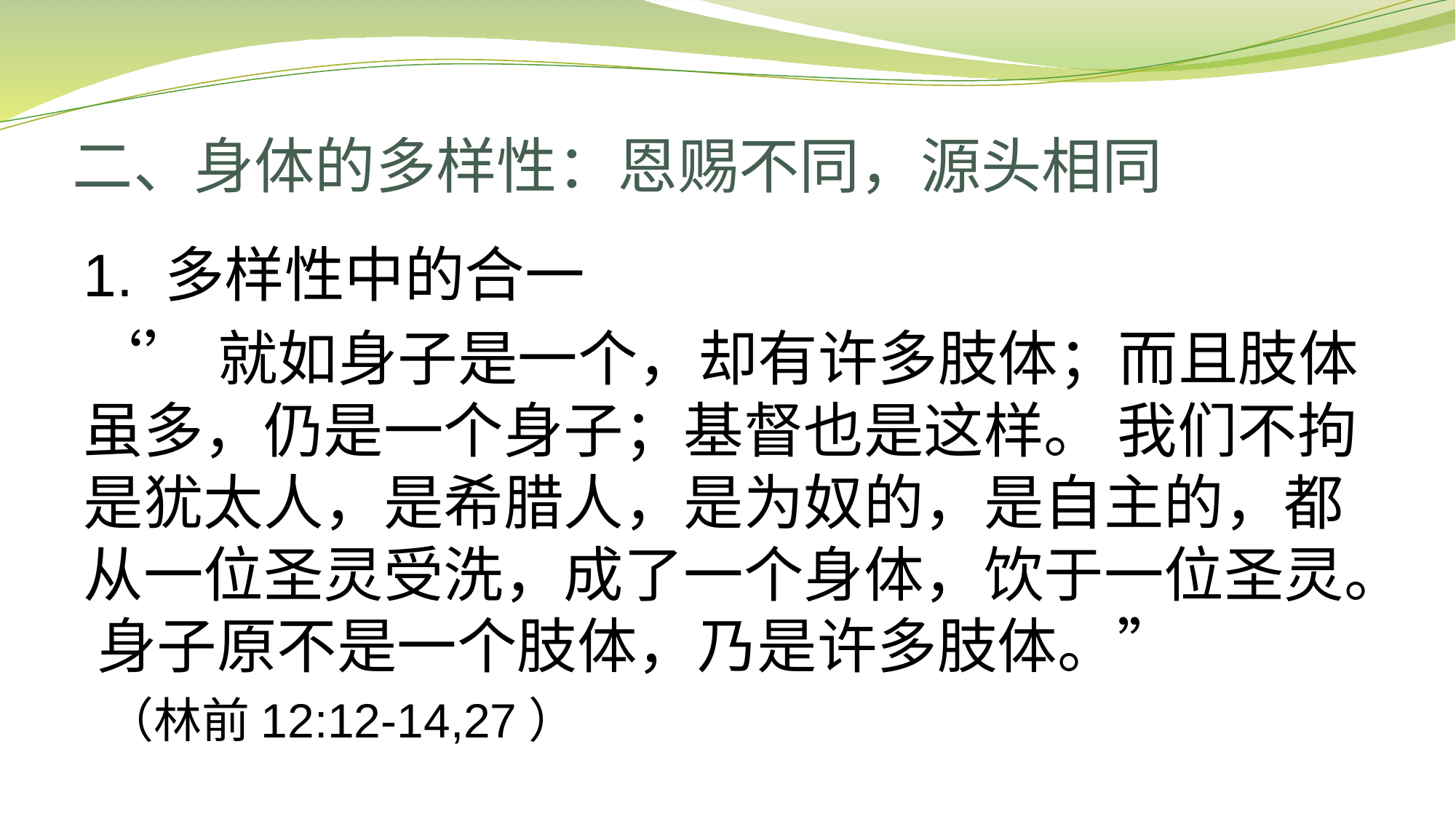

# 二、身体的多样性：恩赐不同，源头相同
1. 多样性中的合一
‘’就如身子是一个，却有许多肢体；而且肢体虽多，仍是一个身子；基督也是这样。 我们不拘是犹太人，是希腊人，是为奴的，是自主的，都从一位圣灵受洗，成了一个身体，饮于一位圣灵。 身子原不是一个肢体，乃是许多肢体。”
 （林前12:12-14,27）